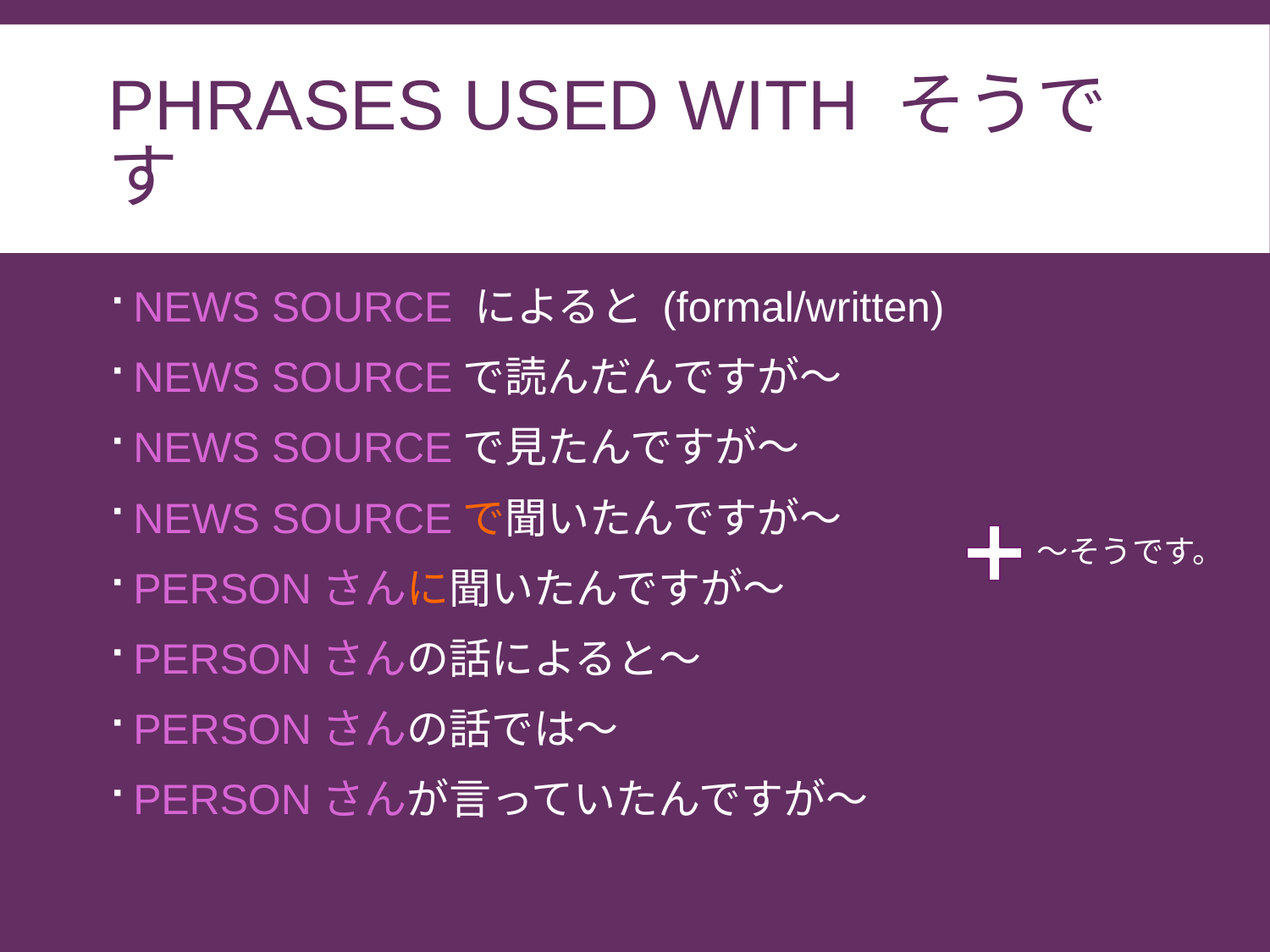

# Phrases Used with そうです
NEWS SOURCE によると (formal/written)
NEWS SOURCEで読んだんですが～
NEWS SOURCEで見たんですが～
NEWS SOURCEで聞いたんですが～
PERSONさんに聞いたんですが～
PERSONさんの話によると～
PERSONさんの話では～
PERSONさんが言っていたんですが～

～そうです。